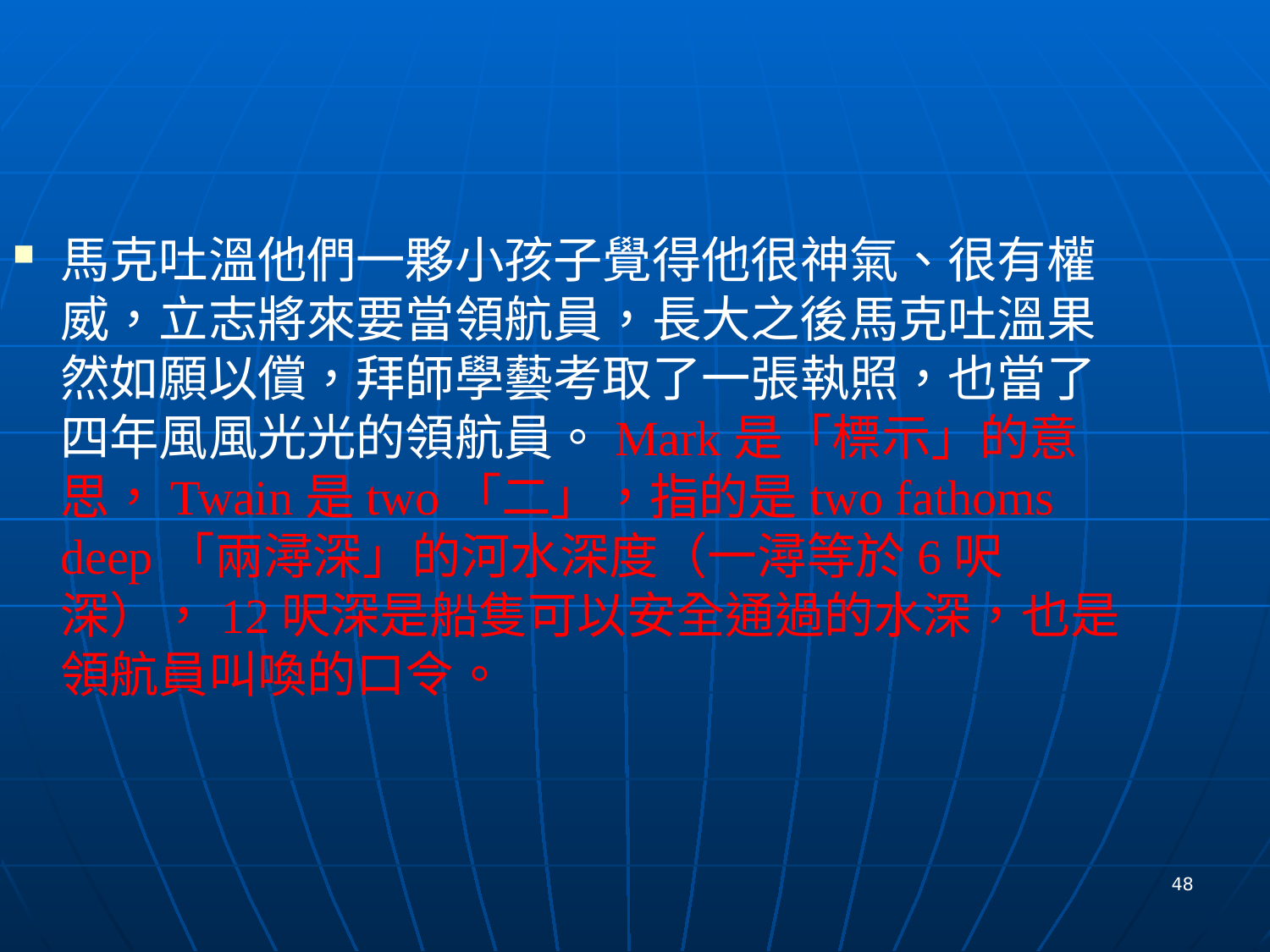

馬克吐溫他們一夥小孩子覺得他很神氣、很有權威，立志將來要當領航員，長大之後馬克吐溫果然如願以償，拜師學藝考取了一張執照，也當了四年風風光光的領航員。Mark是「標示」的意思，Twain是two「二」，指的是two fathoms deep「兩潯深」的河水深度（一潯等於6呎深），12呎深是船隻可以安全通過的水深，也是領航員叫喚的口令。

48